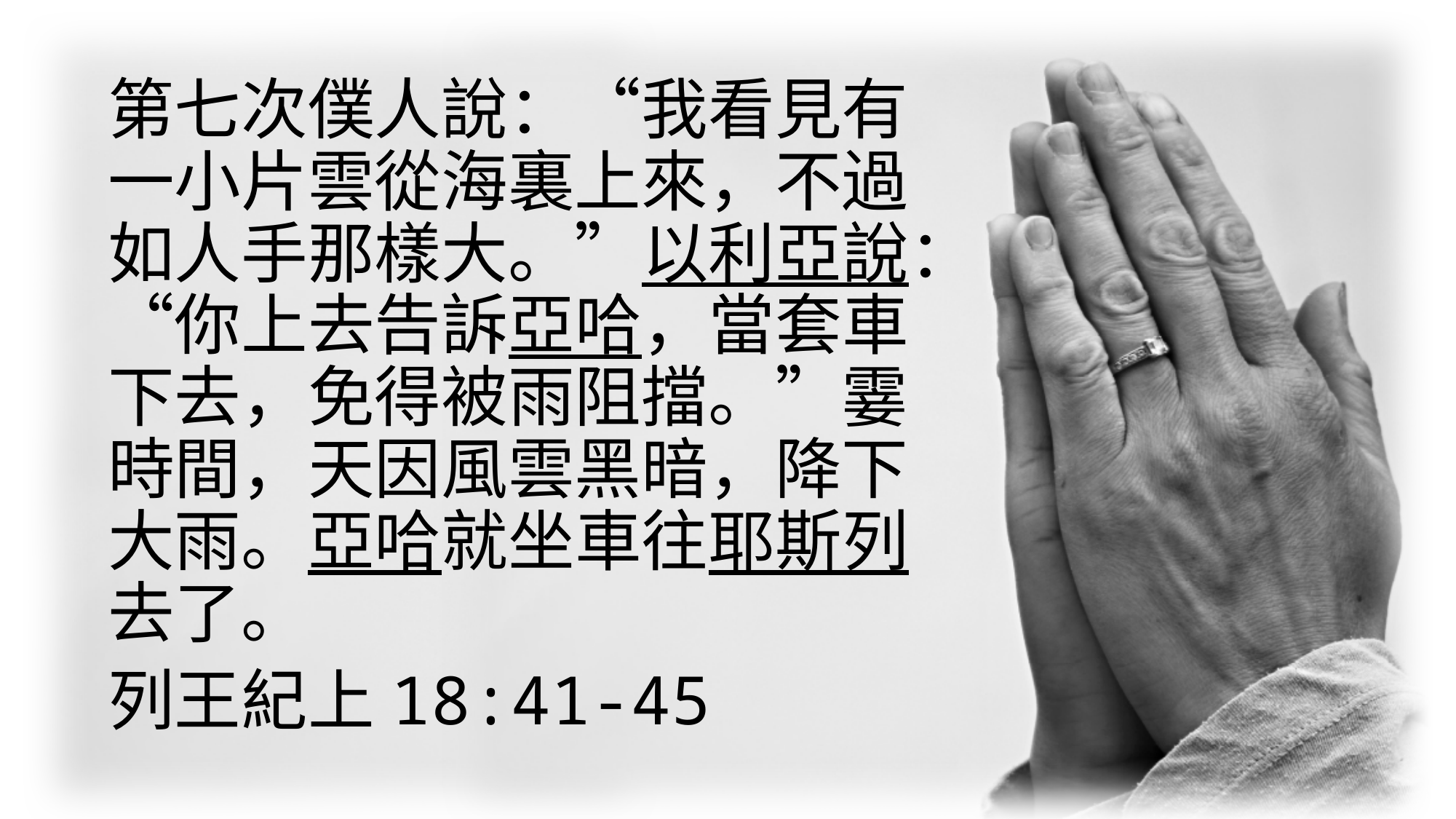

第七次僕人說：“我看見有一小片雲從海裏上來，不過如人手那樣大。”以利亞說：“你上去告訴亞哈，當套車下去，免得被雨阻擋。”霎時間，天因風雲黑暗，降下大雨。亞哈就坐車往耶斯列去了。
列王紀上18:41-45